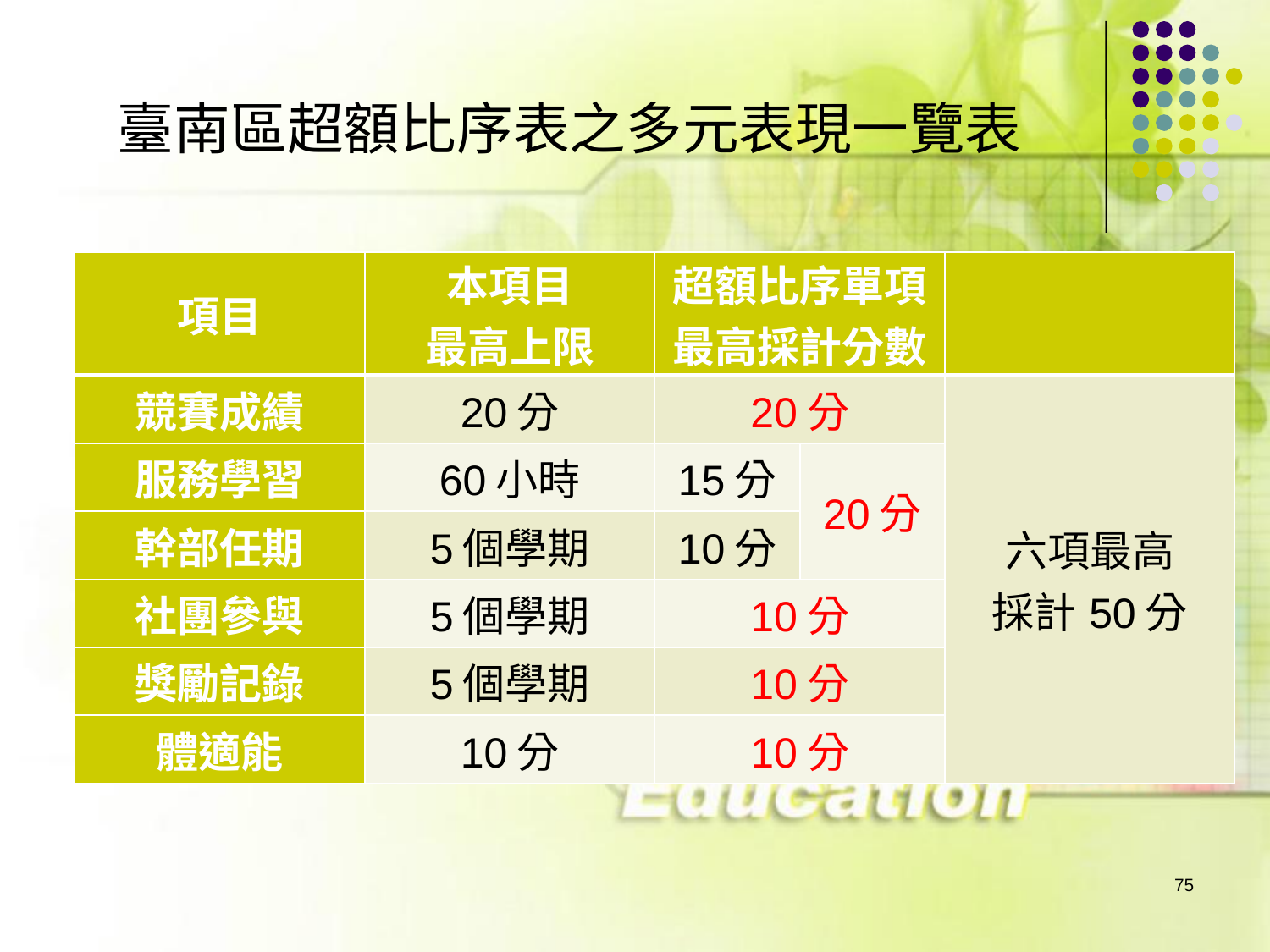

臺南區超額比序表之多元表現一覽表
| 項目 | 本項目 最高上限 | 超額比序單項 最高採計分數 |  |  |
| --- | --- | --- | --- | --- |
| 競賽成績 | 20分 | 20分 |  | 六項最高 採計50分 |
| 服務學習 | 60小時 | 15分 | 20分 |  |
| 幹部任期 | 5個學期 | 10分 |  |  |
| 社團參與 | 5個學期 | 10分 |  |  |
| 獎勵記錄 | 5個學期 | 10分 |  |  |
| 體適能 | 10分 | 10分 |  |  |
75